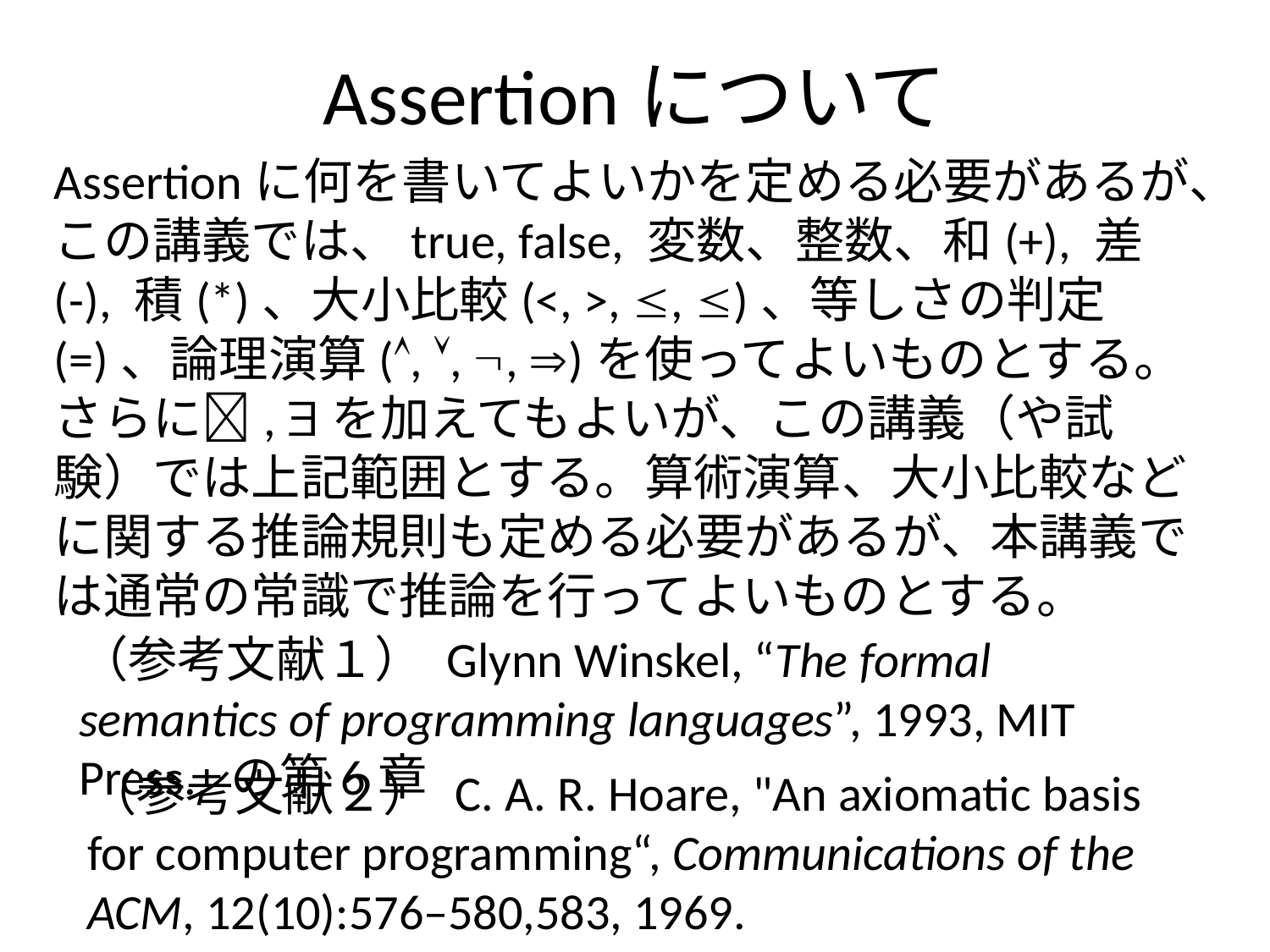

# Assertionについて
Assertionに何を書いてよいかを定める必要があるが、この講義では、true, false, 変数、整数、和(+), 差(-), 積(*)、大小比較(<, >, ≤, ≤)、等しさの判定(=)、論理演算(∧, ∨, ¬, ⇒)を使ってよいものとする。さらに∀, ∃を加えてもよいが、この講義（や試験）では上記範囲とする。算術演算、大小比較などに関する推論規則も定める必要があるが、本講義では通常の常識で推論を行ってよいものとする。
（参考文献１） Glynn Winskel, “The formal semantics of programming languages”, 1993, MIT Press.  の第6章
（参考文献２） C. A. R. Hoare, "An axiomatic basis for computer programming“, Communications of the ACM, 12(10):576–580,583, 1969.